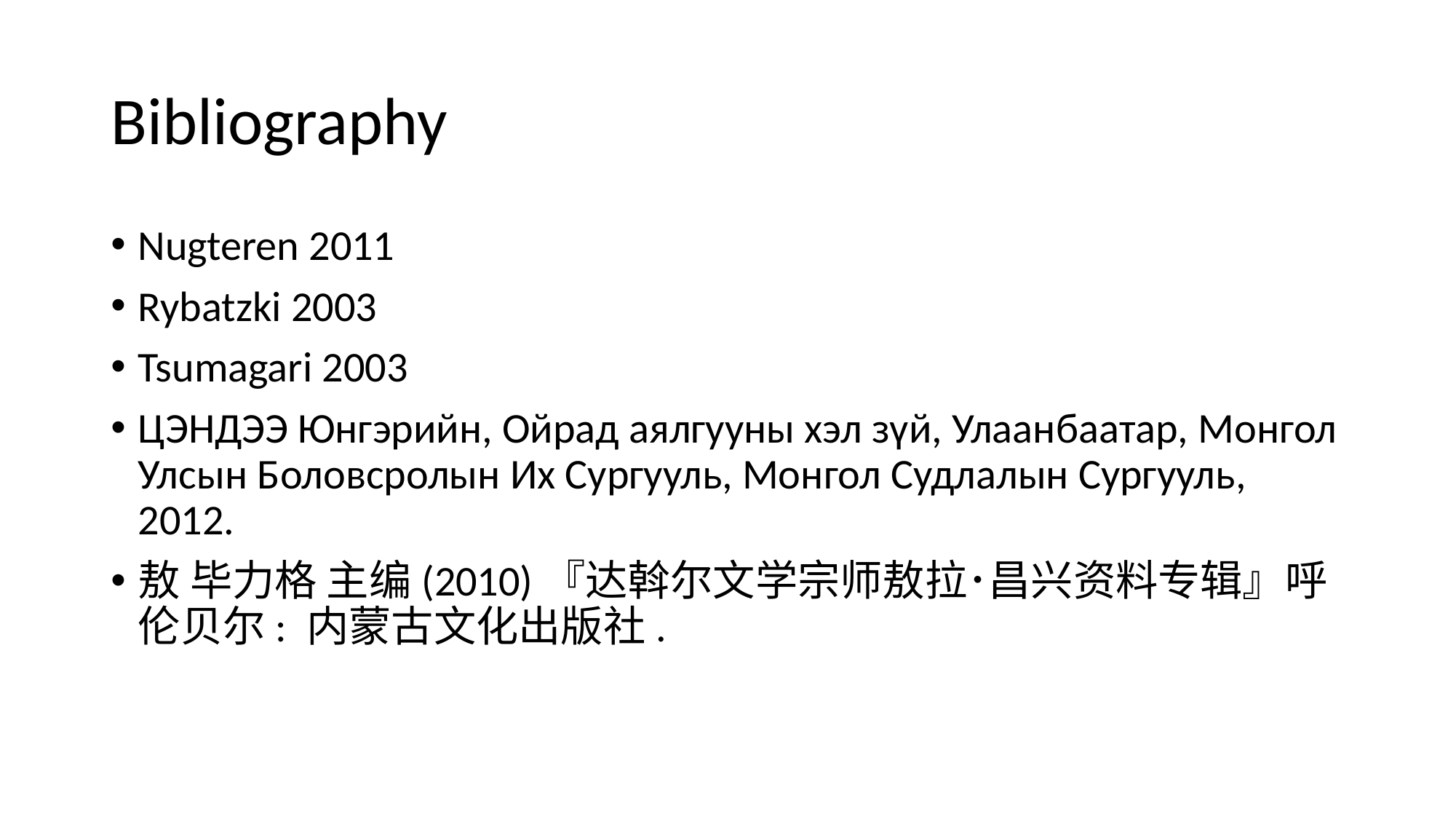

# Bibliography
Nugteren 2011
Rybatzki 2003
Tsumagari 2003
ЦЭНДЭЭ Юнгэрийн, Ойрад аялгууны хэл зүй, Улаанбаатар, Монгол Улсын Боловсролын Их Сургууль, Монгол Судлалын Сургууль, 2012.
敖 毕力格 主编(2010)『达斡尔文学宗师敖拉･昌兴资料专辑』呼伦贝尔: 内蒙古文化出版社.